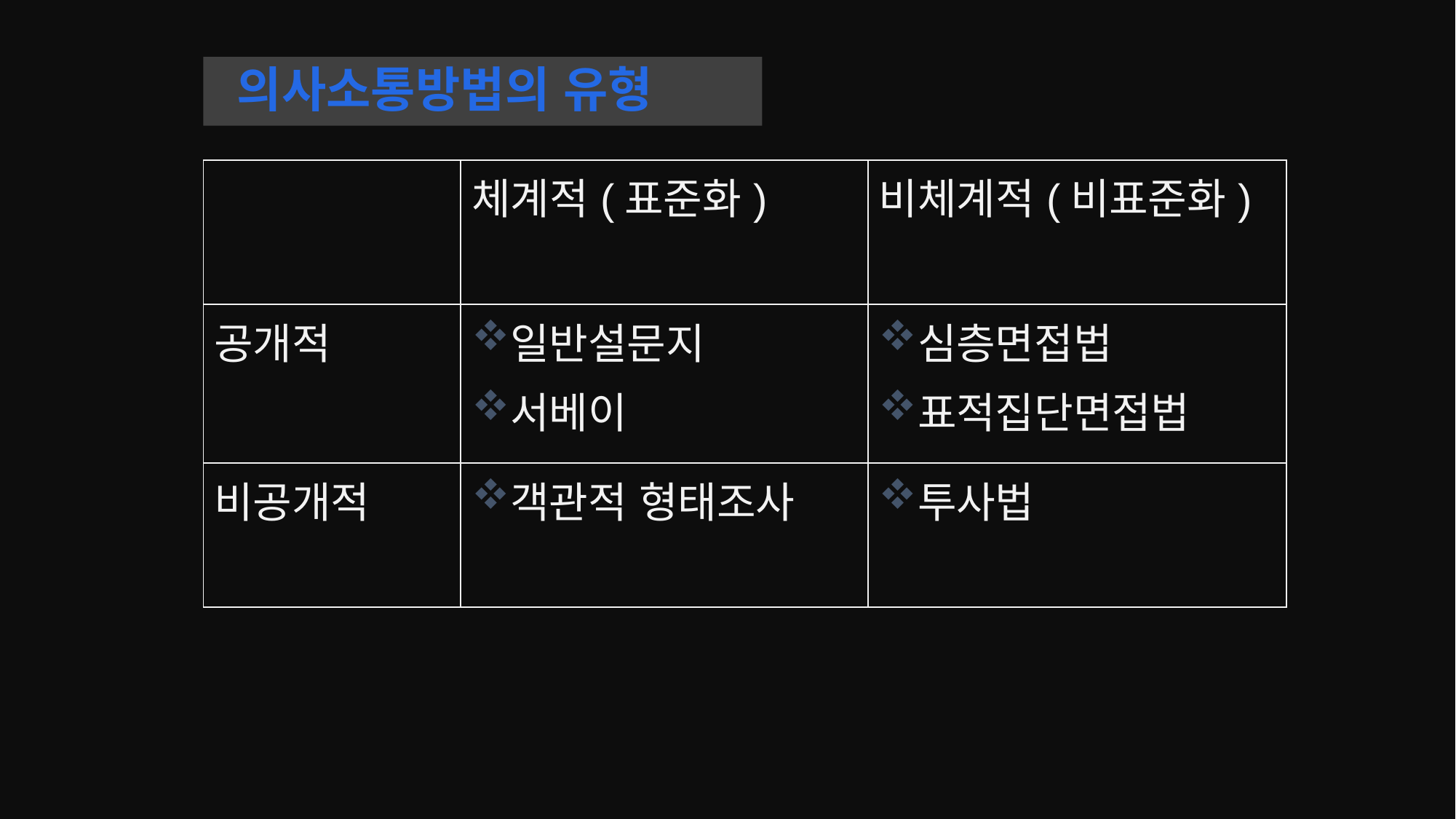

# 의사소통방법의 유형
|  | 체계적(표준화) | 비체계적(비표준화) |
| --- | --- | --- |
| 공개적 | 일반설문지 서베이 | 심층면접법 표적집단면접법 |
| 비공개적 | 객관적 형태조사 | 투사법 |